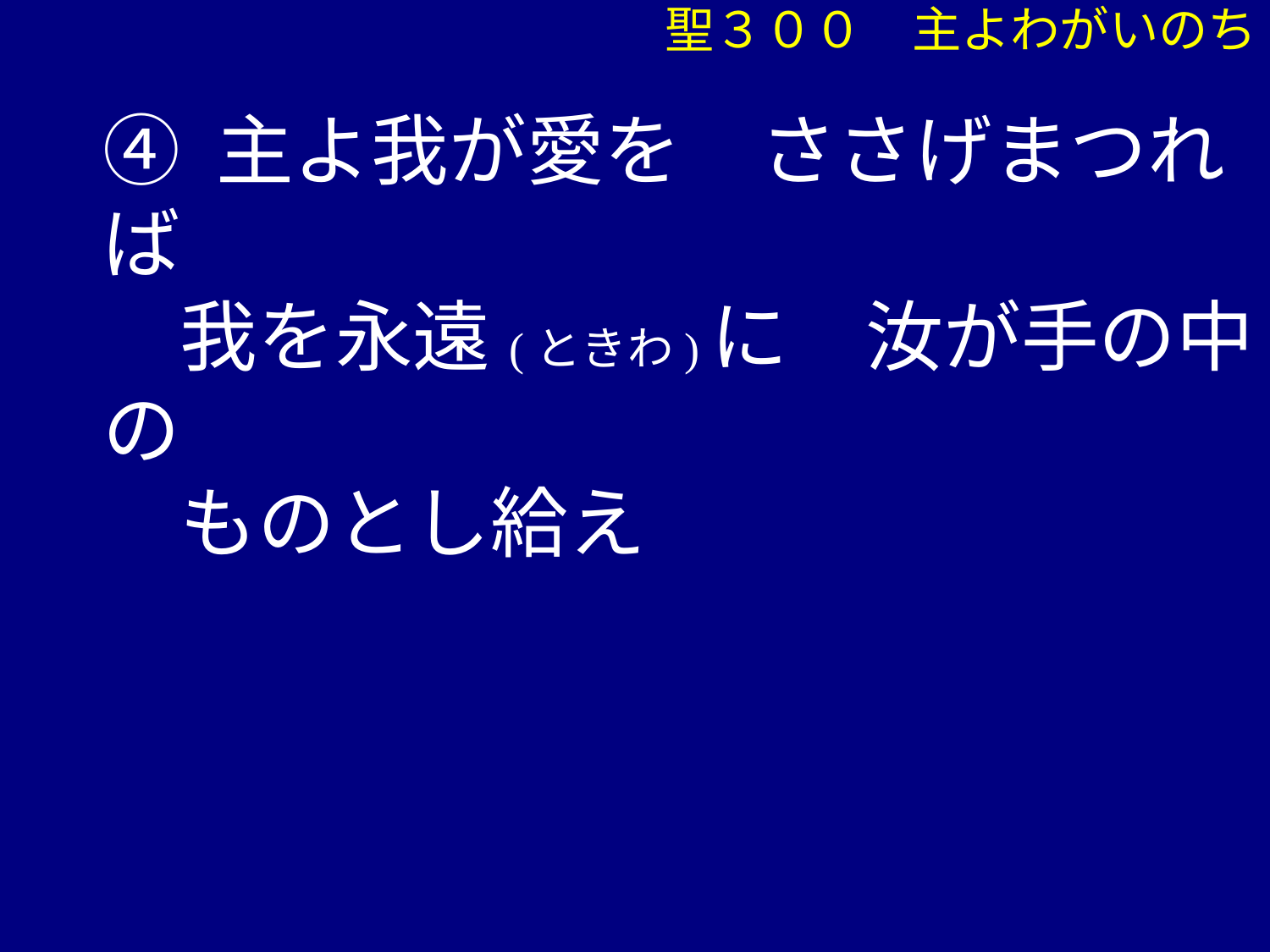

④ 主よ我が愛を　ささげまつれば
　我を永遠(ときわ)に　汝が手の中の
　ものとし給え
聖３００　主よわがいのち